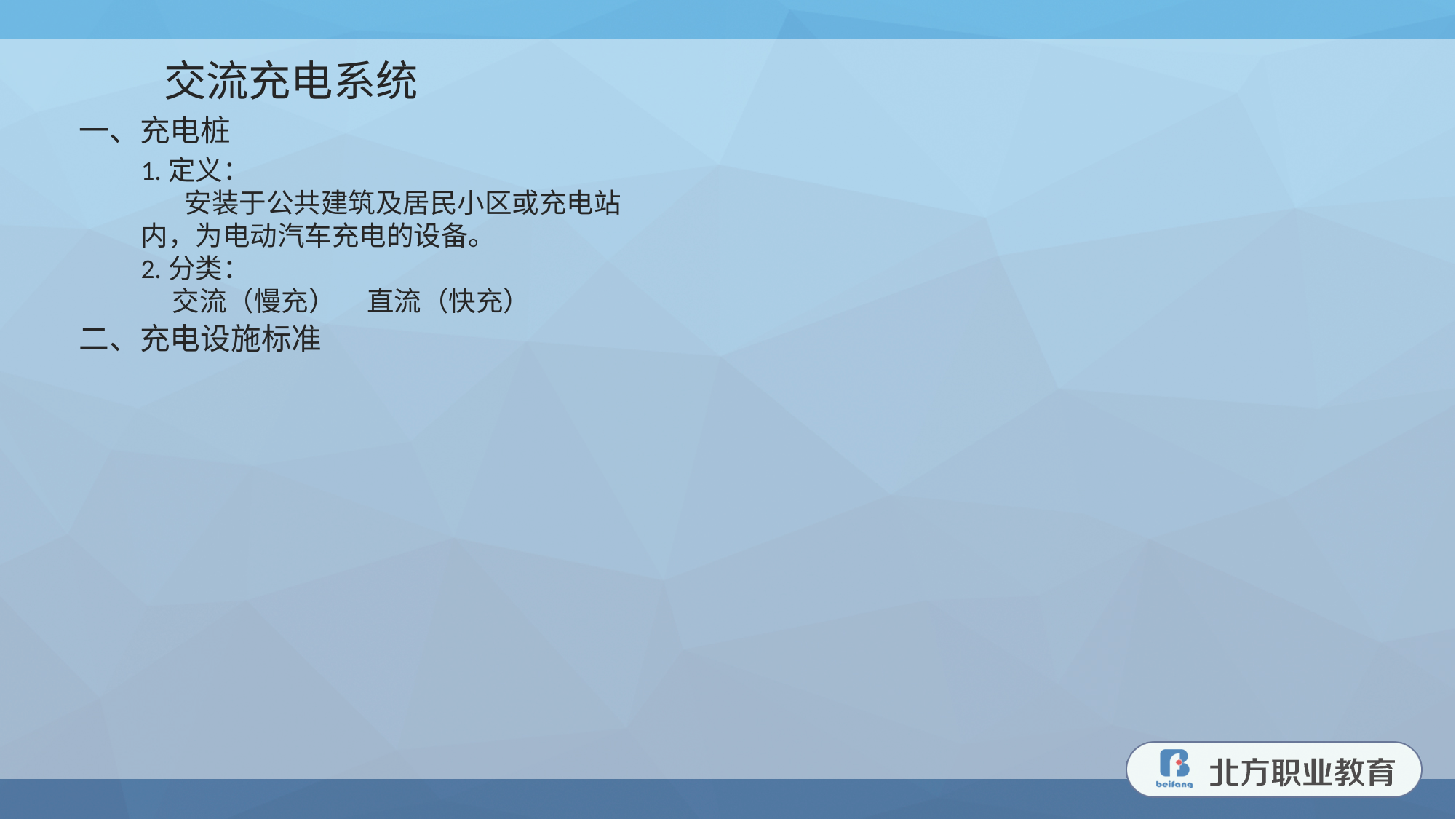

交流充电系统
一、充电桩
1.定义：
      安装于公共建筑及居民小区或充电站内，为电动汽车充电的设备。
2.分类：
    交流（慢充）     直流（快充）
二、充电设施标准